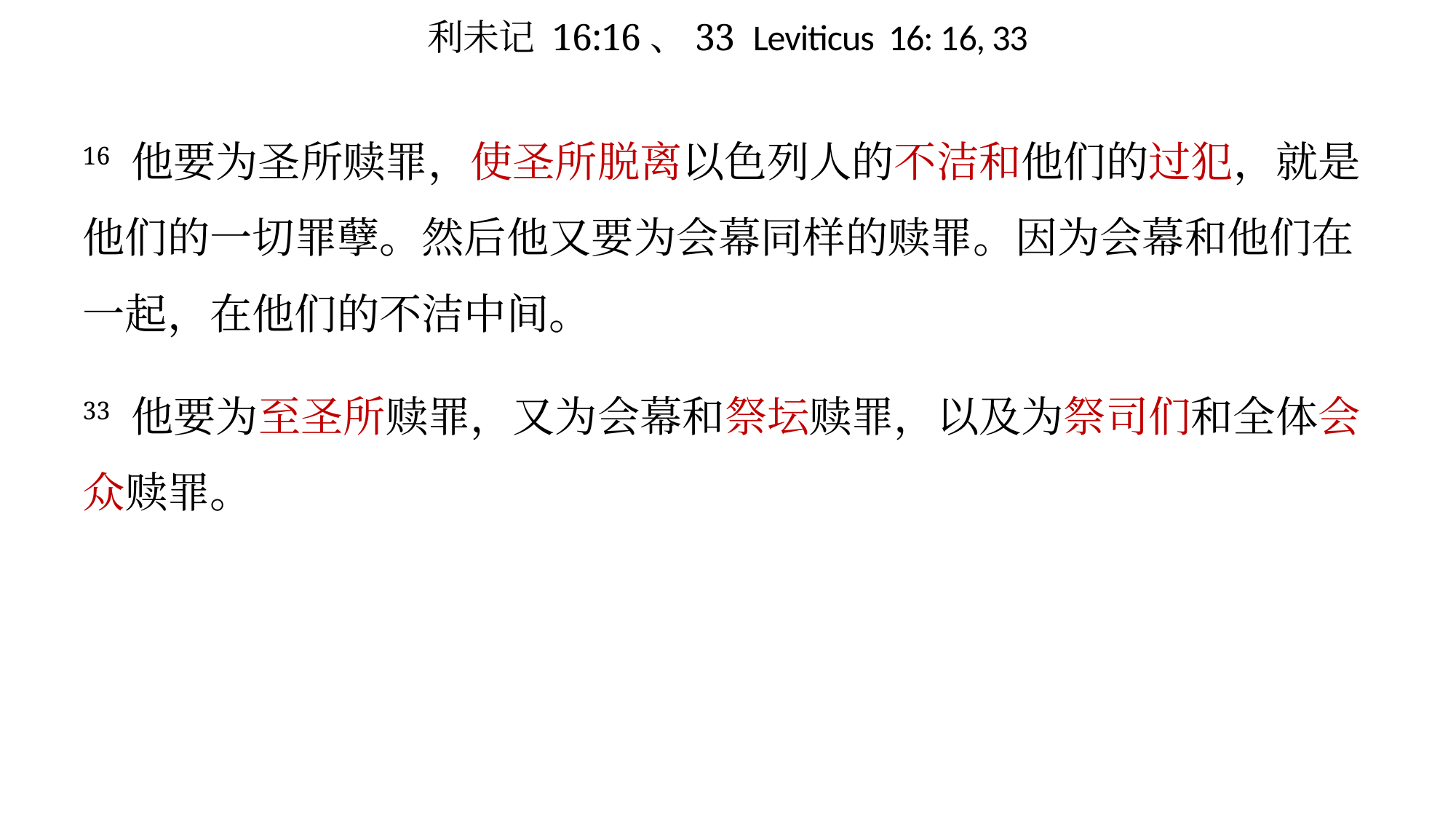

# 利未记 16:16、33  Leviticus  16: 16, 33
16 他要为圣所赎罪，使圣所脱离以色列人的不洁和他们的过犯，就是他们的一切罪孽。然后他又要为会幕同样的赎罪。因为会幕和他们在一起，在他们的不洁中间。
33 他要为至圣所赎罪，又为会幕和祭坛赎罪，以及为祭司们和全体会众赎罪。